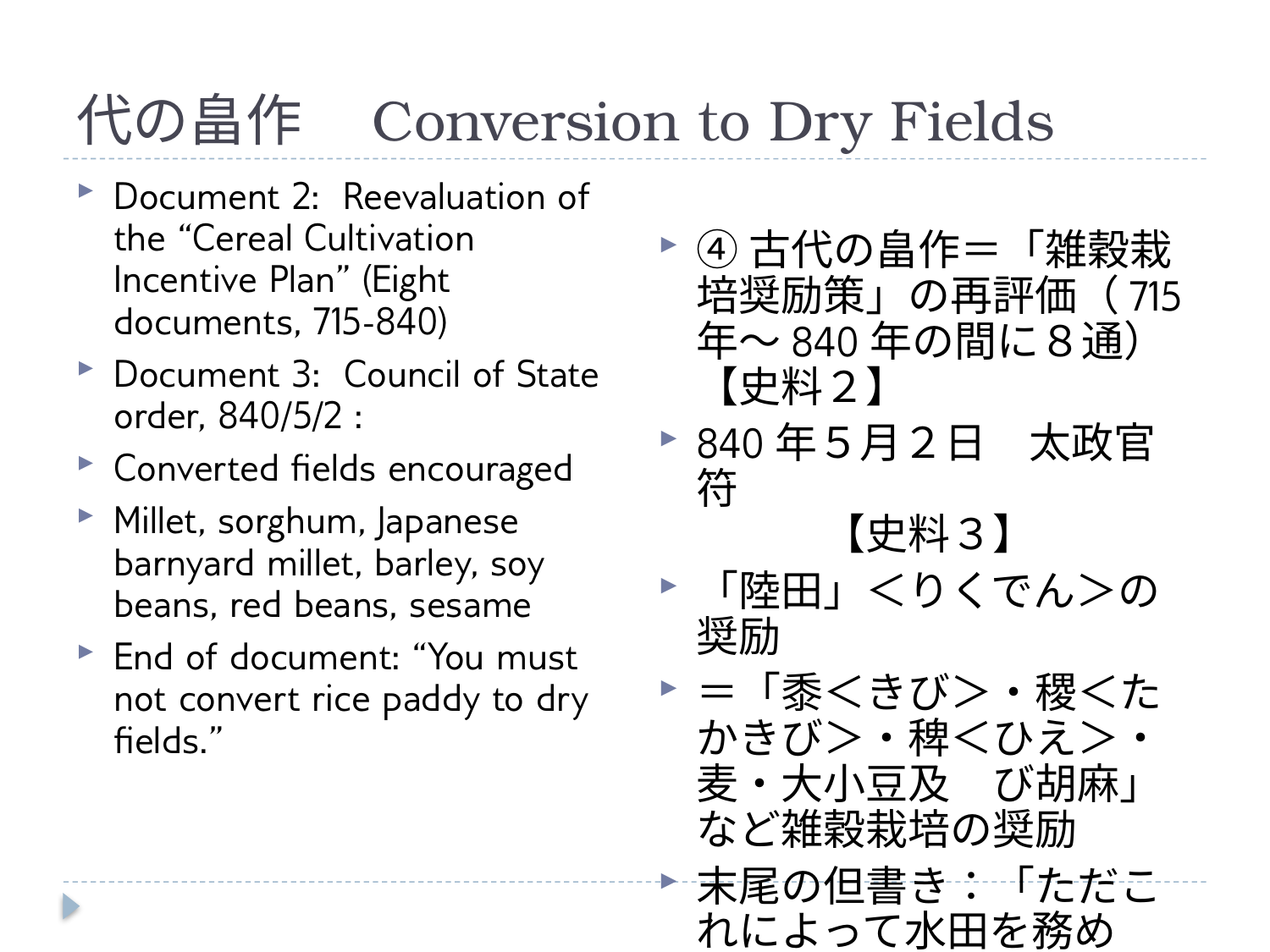

代の畠作　Conversion to Dry Fields
Document 2:  Reevaluation of the “Cereal Cultivation Incentive Plan” (Eight documents, 715-840)
Document 3:  Council of State order, 840/5/2 :
Converted fields encouraged
Millet, sorghum, Japanese barnyard millet, barley, soy beans, red beans, sesame
End of document: “You must not convert rice paddy to dry fields.”

④古代の畠作＝「雑穀栽培奨励策」の再評価（715年～840年の間に８通）【史料２】
840年５月２日　太政官符　　　　　　　　　　　　　【史料３】
「陸田」＜りくでん＞の奨励
＝「黍＜きび＞・稷＜たかきび＞・稗＜ひえ＞・麦・大小豆及　び胡麻」など雑穀栽培の奨励
末尾の但書き：「ただこれによって水田を務めず、変えて陸田に為すを得ざれ」